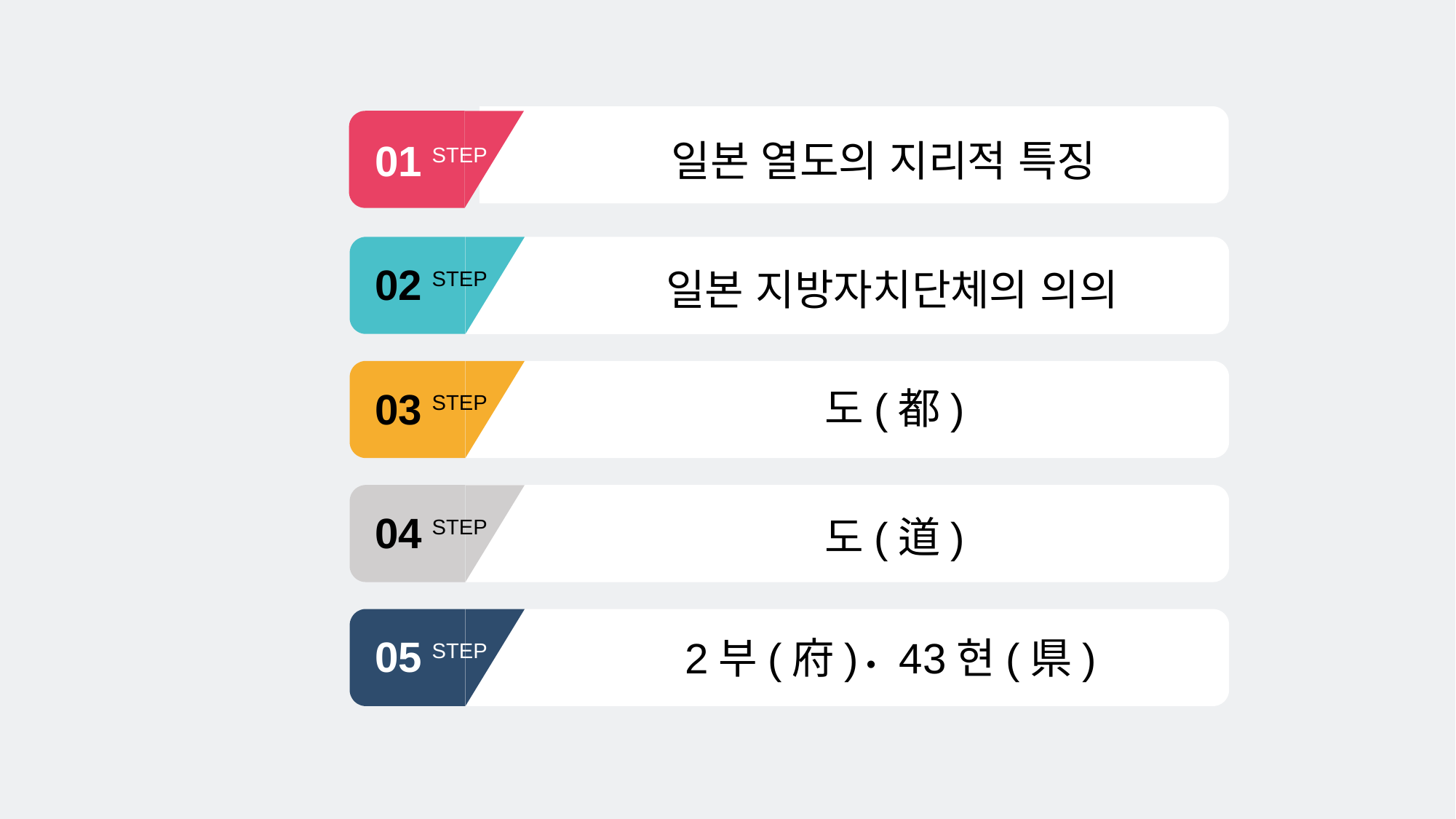

01
일본 열도의 지리적 특징
STEP

02
일본 지방자치단체의 의의
STEP

03
도(都)
STEP

04
도(道)
STEP

05
2부(府) •   43현(県)
STEP